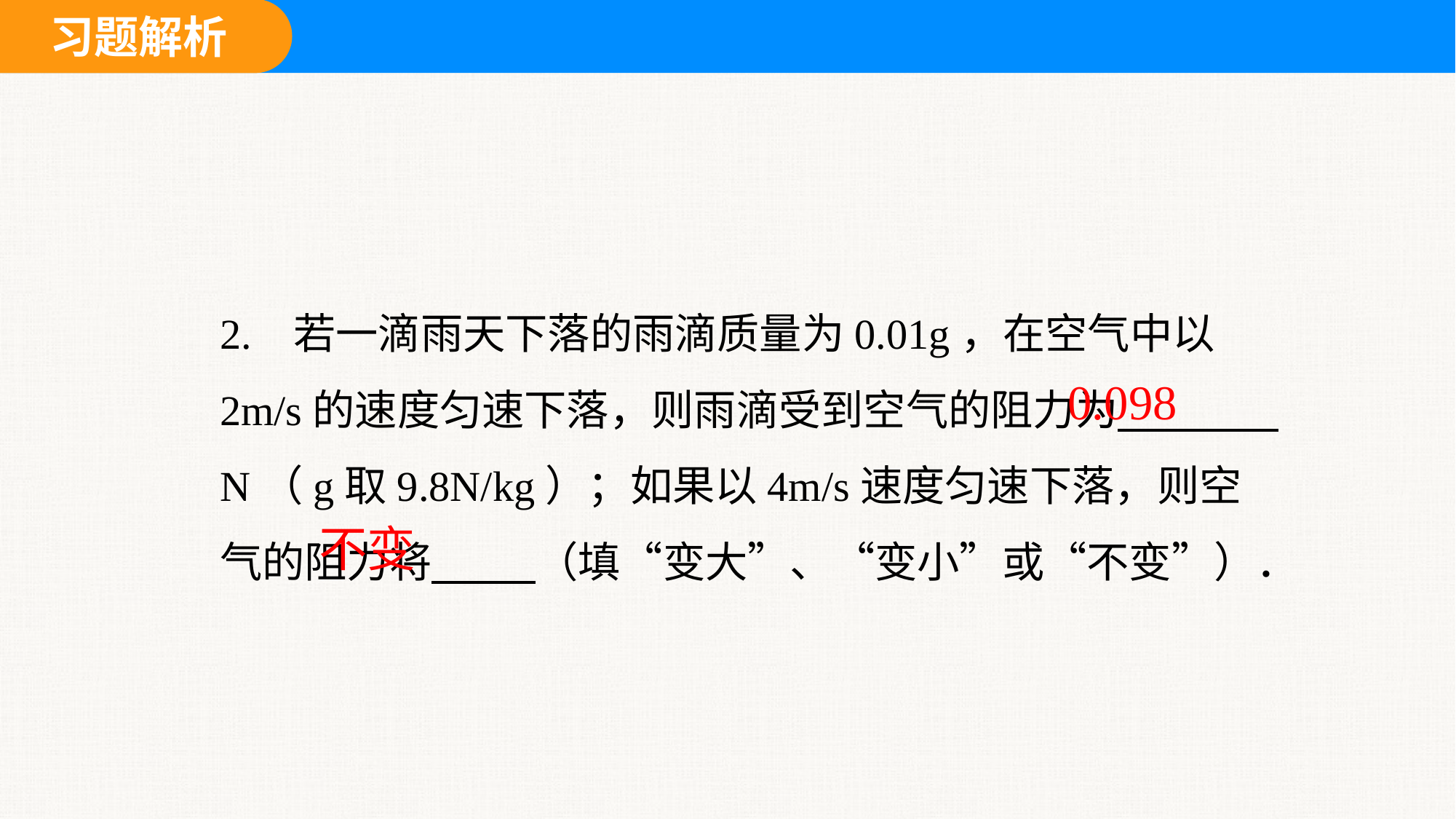

2.   若一滴雨天下落的雨滴质量为0.01g，在空气中以2m/s的速度匀速下落，则雨滴受到空气的阻力为                  N（g取9.8N/kg）；如果以4m/s速度匀速下落，则空气的阻力将           （填“变大”、“变小”或“不变”）．
0.098
不变